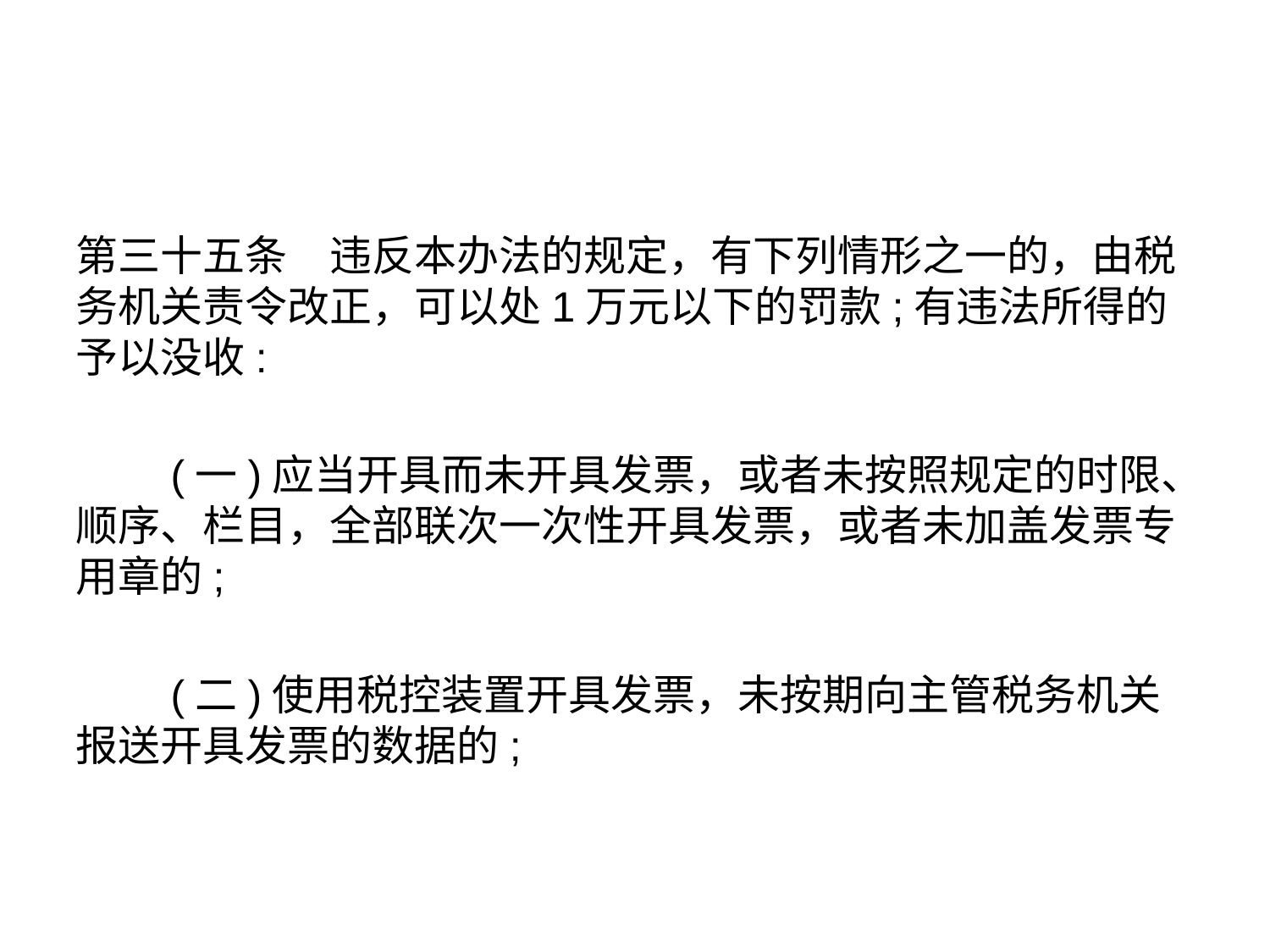

#
第三十五条　违反本办法的规定，有下列情形之一的，由税务机关责令改正，可以处1万元以下的罚款;有违法所得的予以没收:

　　(一)应当开具而未开具发票，或者未按照规定的时限、顺序、栏目，全部联次一次性开具发票，或者未加盖发票专用章的;

　　(二)使用税控装置开具发票，未按期向主管税务机关报送开具发票的数据的;